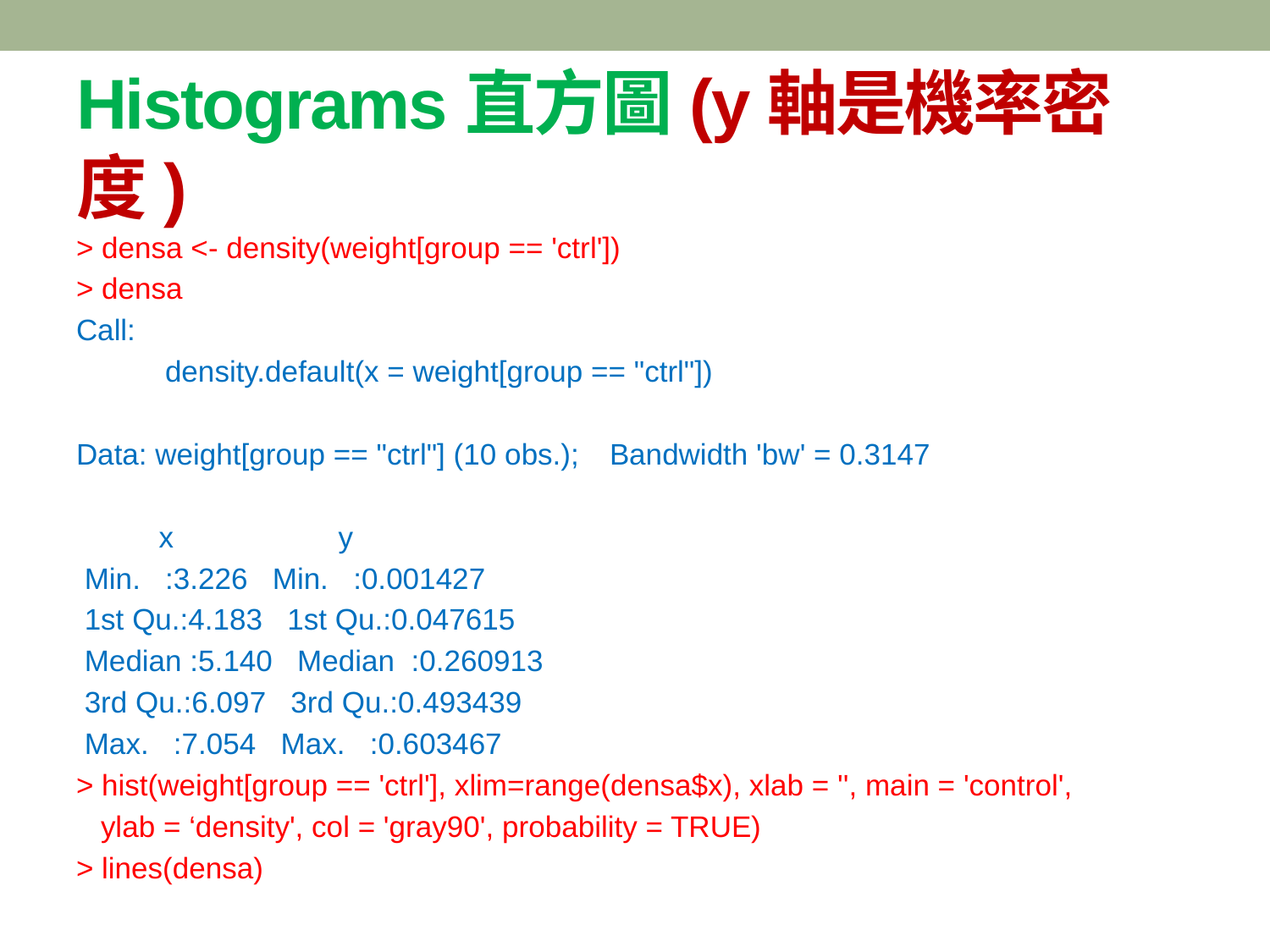

# Histograms直方圖(y軸是機率密度)
> densa <- density(weight[group == 'ctrl'])
> densa
Call:
	density.default(x = weight[group == "ctrl"])

Data: weight[group == "ctrl"] (10 obs.);	Bandwidth 'bw' = 0.3147

          x                    y
 Min.   :3.226   Min.   :0.001427
 1st Qu.:4.183   1st Qu.:0.047615
 Median :5.140   Median  :0.260913
 3rd Qu.:6.097   3rd Qu.:0.493439
 Max.   :7.054   Max.   :0.603467
> hist(weight[group == 'ctrl'], xlim=range(densa$x), xlab = '', main = 'control',
   ylab = ‘density', col = 'gray90', probability = TRUE)
> lines(densa)